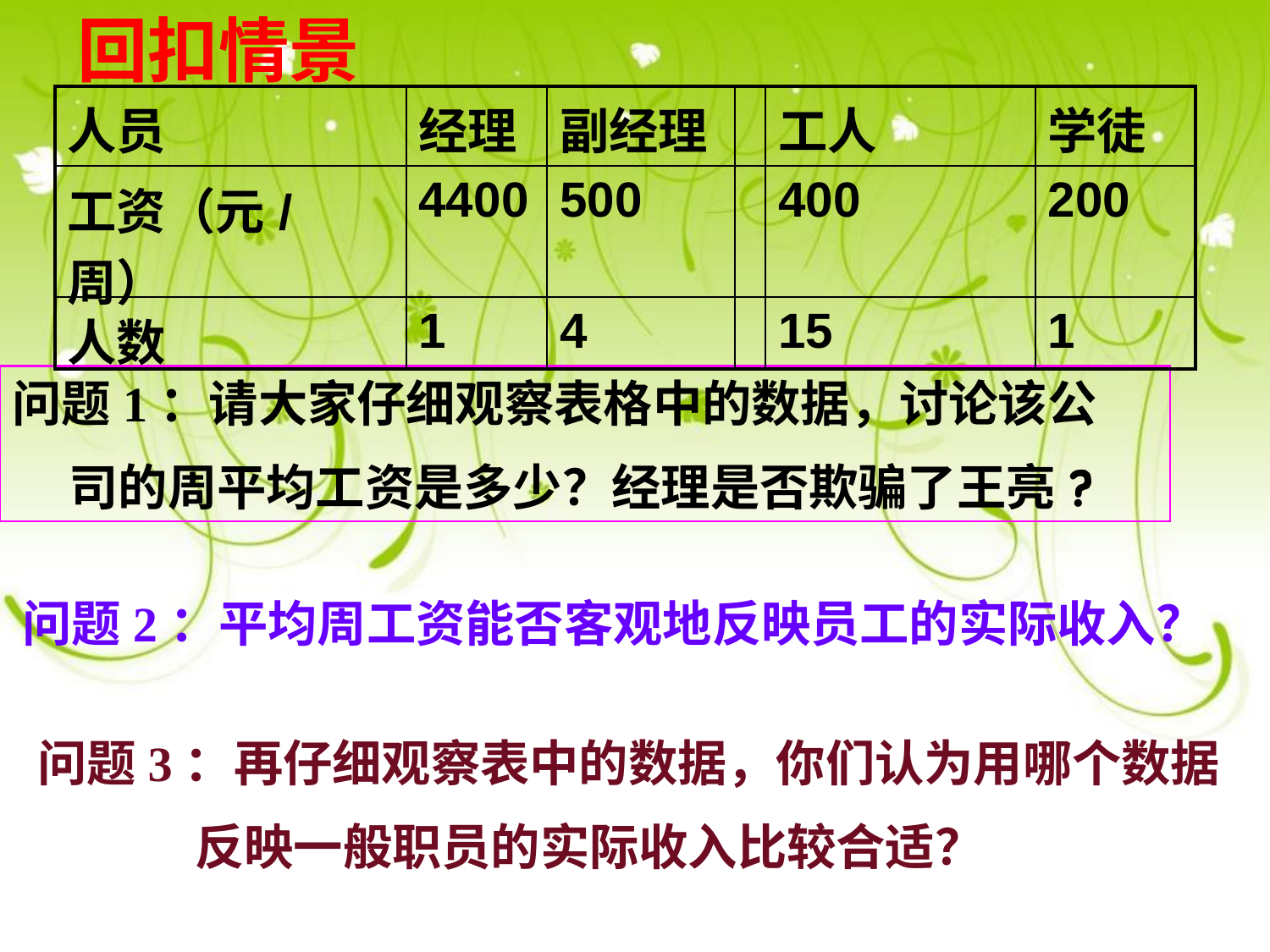

回扣情景
| 人员 | 经理 | 副经理 |  | 工人 | 学徒 |
| --- | --- | --- | --- | --- | --- |
| 工资（元/周） | 4400 | 500 |  | 400 | 200 |
| 人数 | 1 | 4 |  | 15 | 1 |
问题1：请大家仔细观察表格中的数据，讨论该公
    司的周平均工资是多少？经理是否欺骗了王亮?
问题2：平均周工资能否客观地反映员工的实际收入？
问题3：再仔细观察表中的数据，你们认为用哪个数据
             反映一般职员的实际收入比较合适？